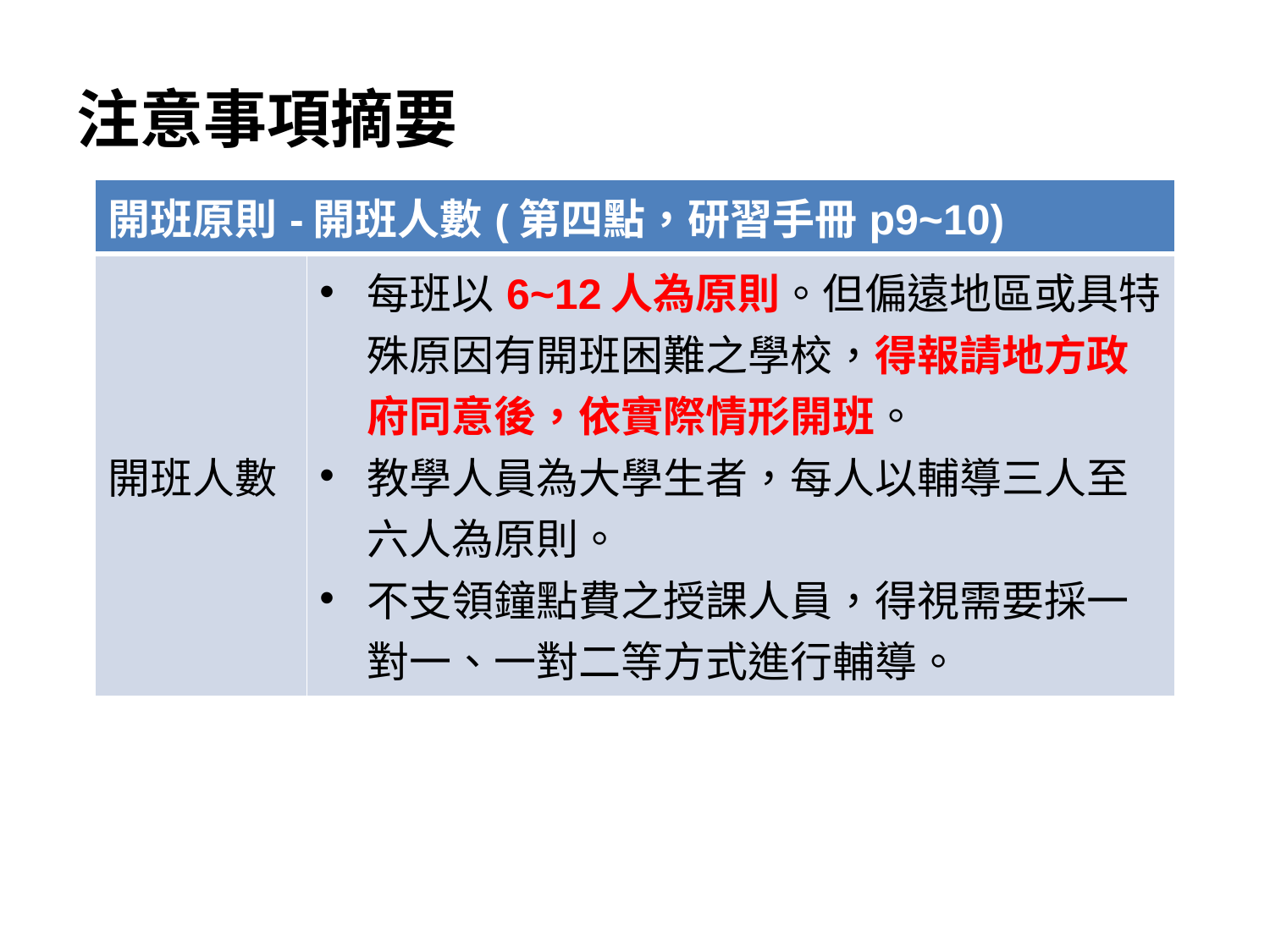

# 注意事項摘要
| 開班原則-開班人數(第四點，研習手冊p9~10) |  |
| --- | --- |
| 開班人數 | 每班以6~12人為原則。但偏遠地區或具特殊原因有開班困難之學校，得報請地方政府同意後，依實際情形開班。 教學人員為大學生者，每人以輔導三人至六人為原則。 不支領鐘點費之授課人員，得視需要採一對一、一對二等方式進行輔導。 |